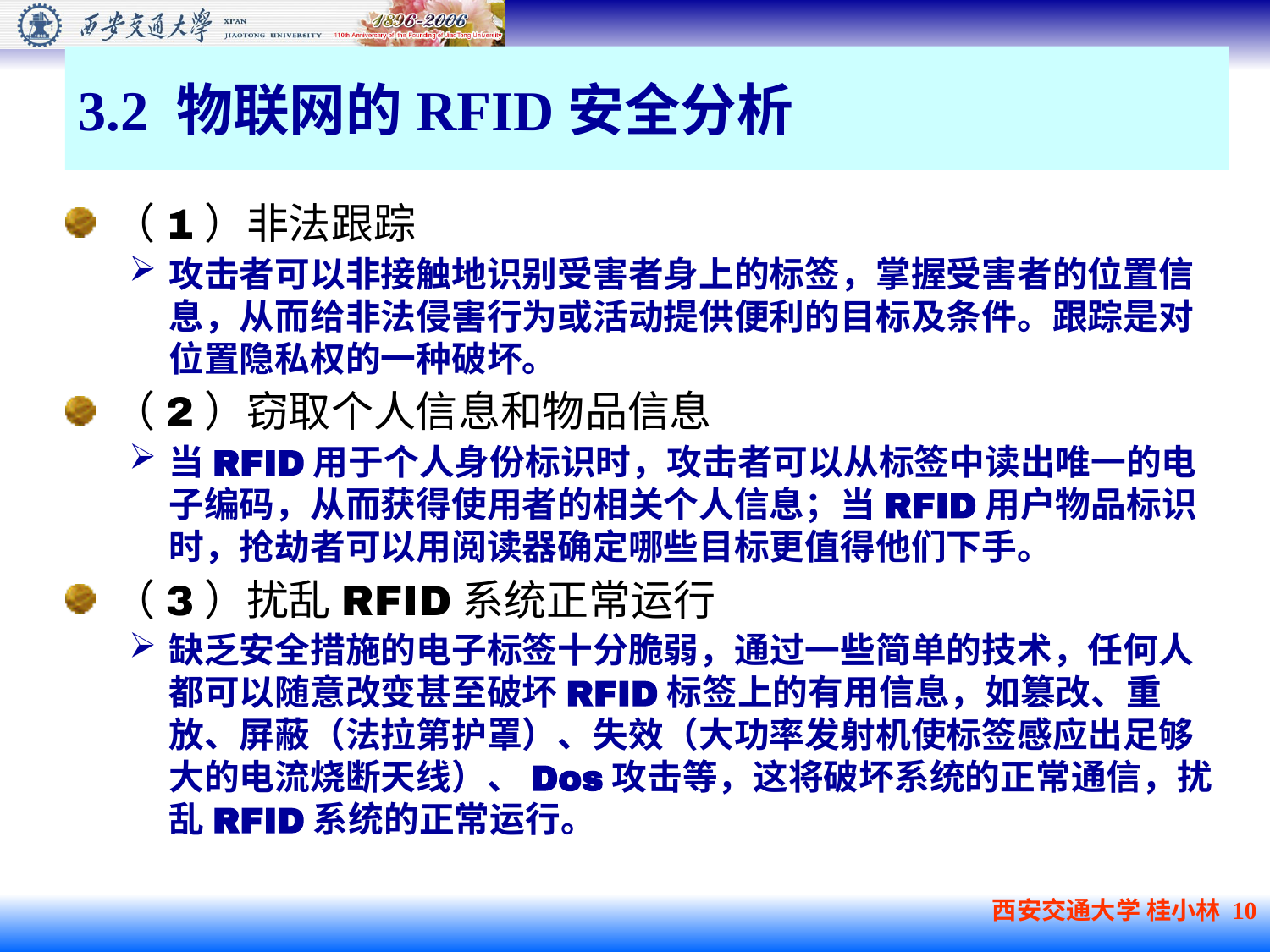

# 3.2 物联网的RFID安全分析
（1）非法跟踪
攻击者可以非接触地识别受害者身上的标签，掌握受害者的位置信息，从而给非法侵害行为或活动提供便利的目标及条件。跟踪是对位置隐私权的一种破坏。
（2）窃取个人信息和物品信息
当RFID用于个人身份标识时，攻击者可以从标签中读出唯一的电子编码，从而获得使用者的相关个人信息；当RFID用户物品标识时，抢劫者可以用阅读器确定哪些目标更值得他们下手。
（3）扰乱RFID系统正常运行
缺乏安全措施的电子标签十分脆弱，通过一些简单的技术，任何人都可以随意改变甚至破坏RFID标签上的有用信息，如篡改、重放、屏蔽（法拉第护罩）、失效（大功率发射机使标签感应出足够大的电流烧断天线）、Dos攻击等，这将破坏系统的正常通信，扰乱RFID系统的正常运行。
西安交通大学 桂小林 10